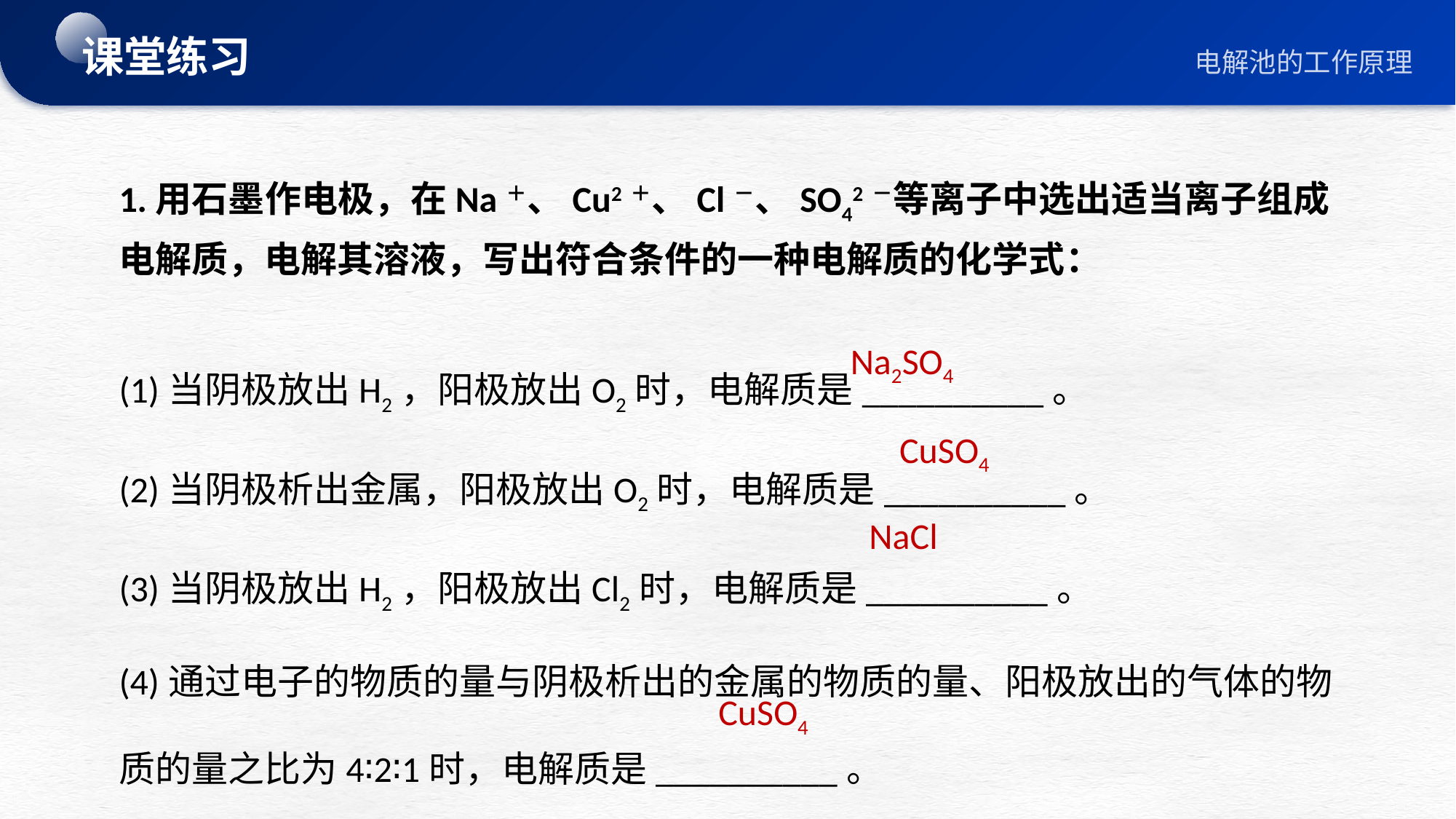

课堂练习
1.用石墨作电极，在Na＋、Cu2＋、Cl－、SO42－等离子中选出适当离子组成电解质，电解其溶液，写出符合条件的一种电解质的化学式：
(1)当阴极放出H2，阳极放出O2时，电解质是__________。
(2)当阴极析出金属，阳极放出O2时，电解质是__________。
(3)当阴极放出H2，阳极放出Cl2时，电解质是__________。
(4)通过电子的物质的量与阴极析出的金属的物质的量、阳极放出的气体的物质的量之比为4∶2∶1时，电解质是__________。
Na2SO4
CuSO4
NaCl
CuSO4